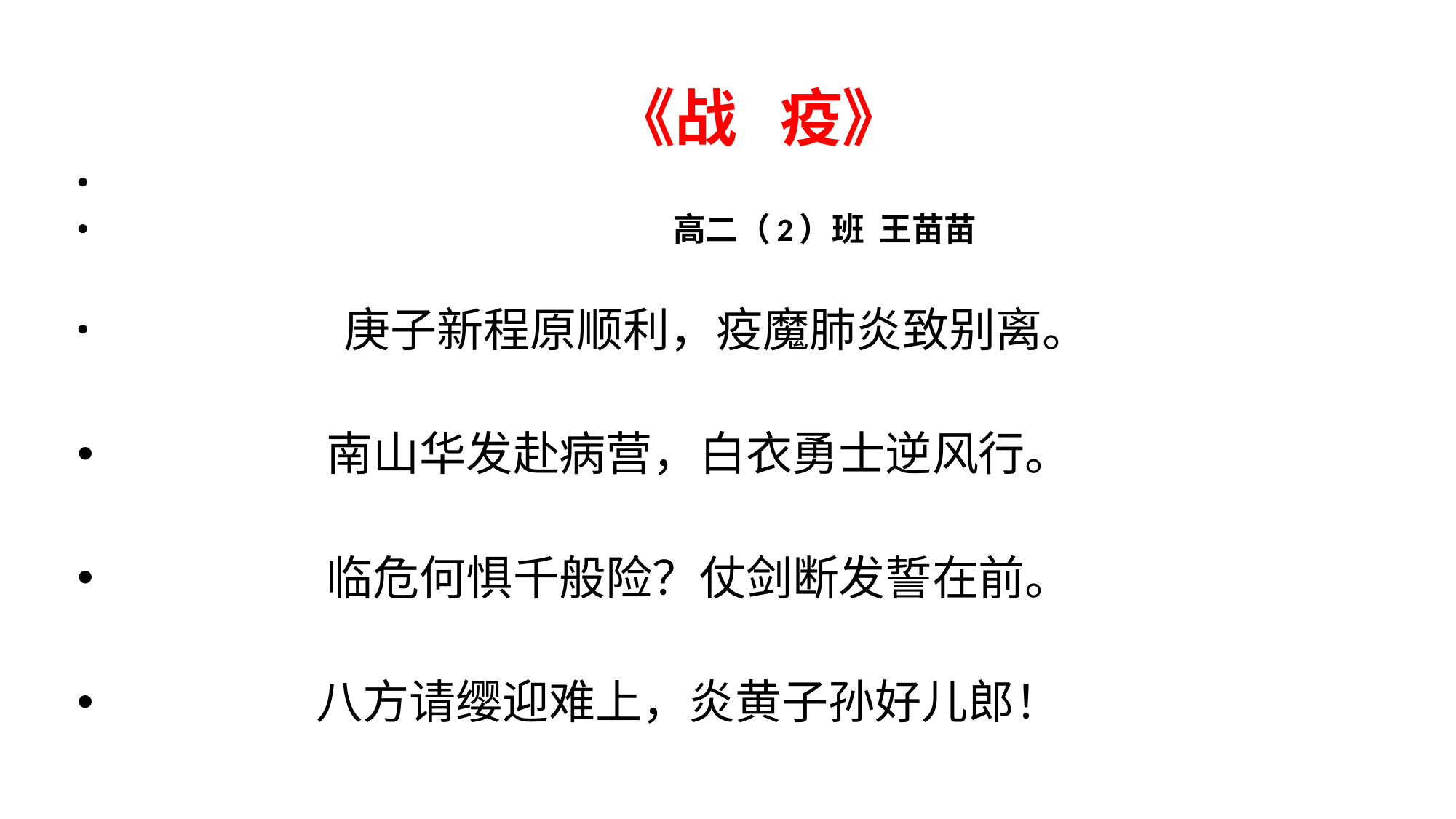

《战   疫》

                                                                            高二（2）班  王苗苗

                               庚子新程原顺利，疫魔肺炎致别离。

                     南山华发赴病营，白衣勇士逆风行。

                     临危何惧千般险？仗剑断发誓在前。

                    八方请缨迎难上，炎黄子孙好儿郎！